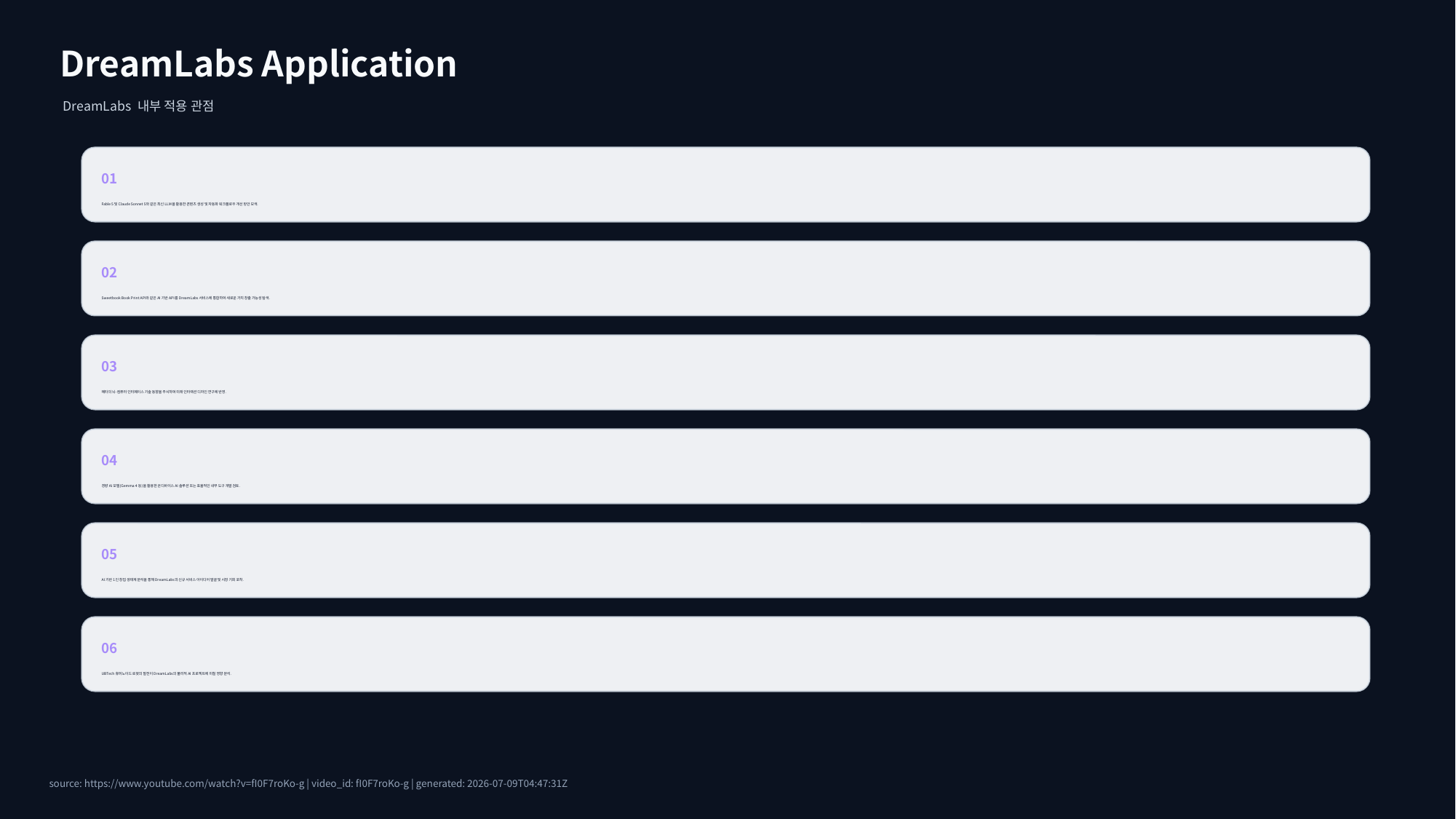

DreamLabs Application
DreamLabs 내부 적용 관점

01
Fable 5 및 Claude Sonnet 5와 같은 최신 LLM을 활용한 콘텐츠 생성 및 자동화 워크플로우 개선 방안 모색.

02
Sweetbook Book Print API와 같은 AI 기반 API를 DreamLabs 서비스에 통합하여 새로운 가치 창출 가능성 탐색.

03
메타의 뇌-컴퓨터 인터페이스 기술 동향을 주시하며 미래 인터랙션 디자인 연구에 반영.

04
경량 AI 모델(Gemma 4 등)을 활용한 온디바이스 AI 솔루션 또는 효율적인 내부 도구 개발 검토.

05
AI 기반 1인 창업 생태계 분석을 통해 DreamLabs의 신규 서비스 아이디어 발굴 및 시장 기회 포착.

06
UBTech 휴머노이드 로봇의 발전이 DreamLabs의 물리적 AI 프로젝트에 미칠 영향 분석.
source: https://www.youtube.com/watch?v=fI0F7roKo-g | video_id: fI0F7roKo-g | generated: 2026-07-09T04:47:31Z